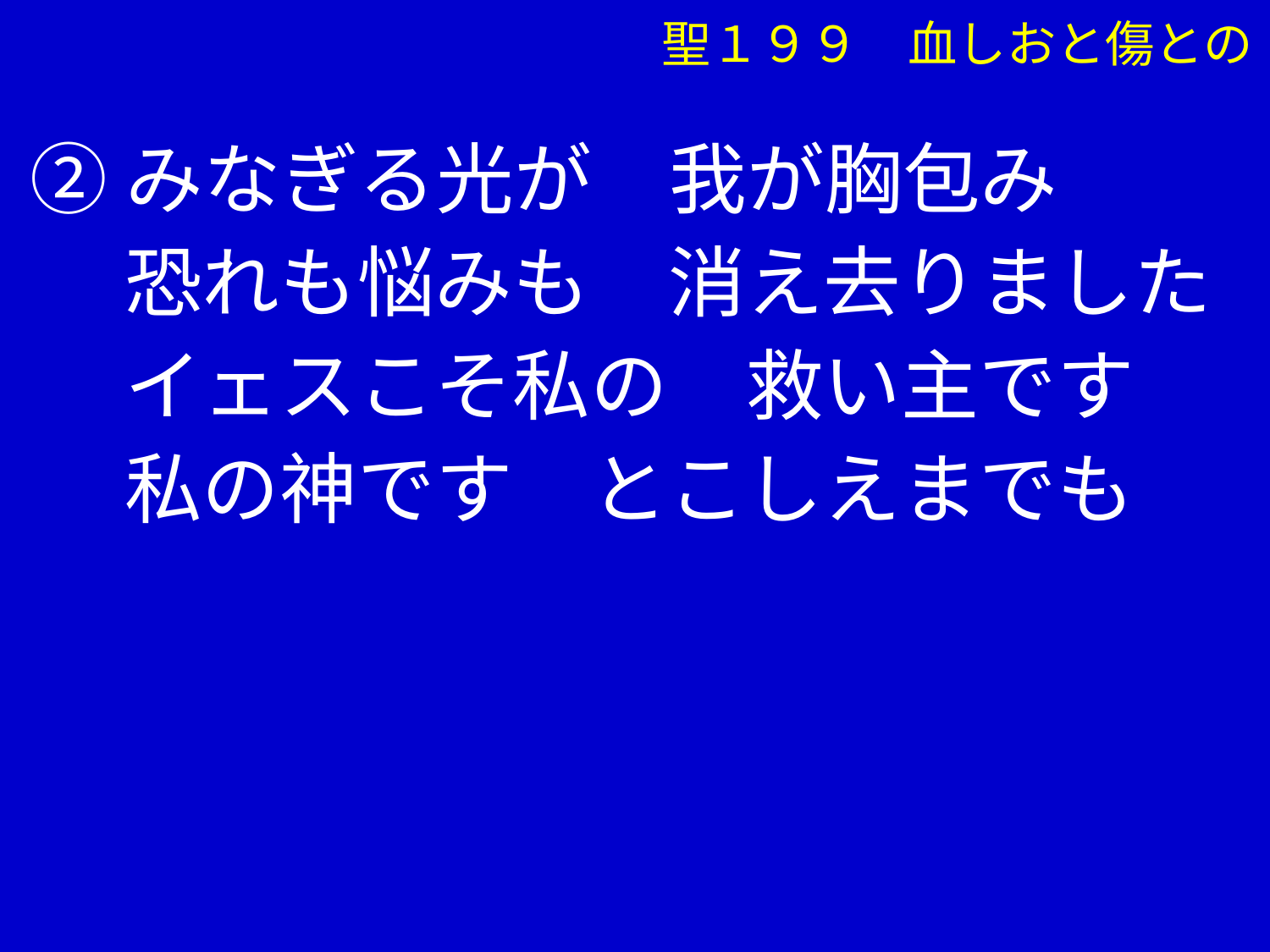

聖１９９　血しおと傷との
②みなぎる光が　我が胸包み
　 恐れも悩みも　消え去りました
　 イェスこそ私の　救い主です
　 私の神です　とこしえまでも